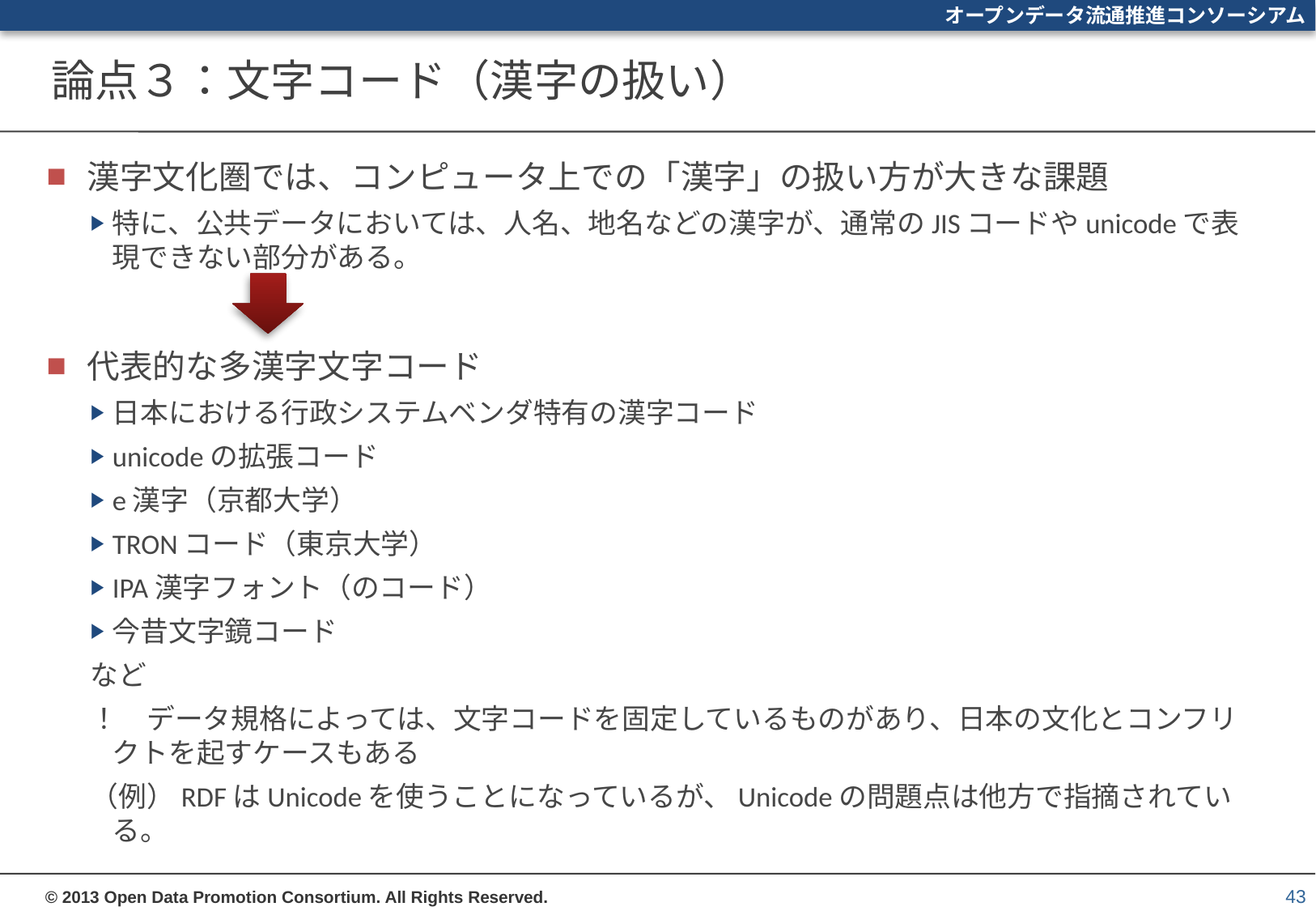

# 論点３：文字コード（漢字の扱い）
漢字文化圏では、コンピュータ上での「漢字」の扱い方が大きな課題
特に、公共データにおいては、人名、地名などの漢字が、通常のJISコードやunicodeで表現できない部分がある。

代表的な多漢字文字コード
日本における行政システムベンダ特有の漢字コード
unicodeの拡張コード
e漢字（京都大学）
TRONコード（東京大学）
IPA漢字フォント（のコード）
今昔文字鏡コード
など
！　データ規格によっては、文字コードを固定しているものがあり、日本の文化とコンフリクトを起すケースもある
（例）RDFはUnicodeを使うことになっているが、Unicodeの問題点は他方で指摘されている。

43